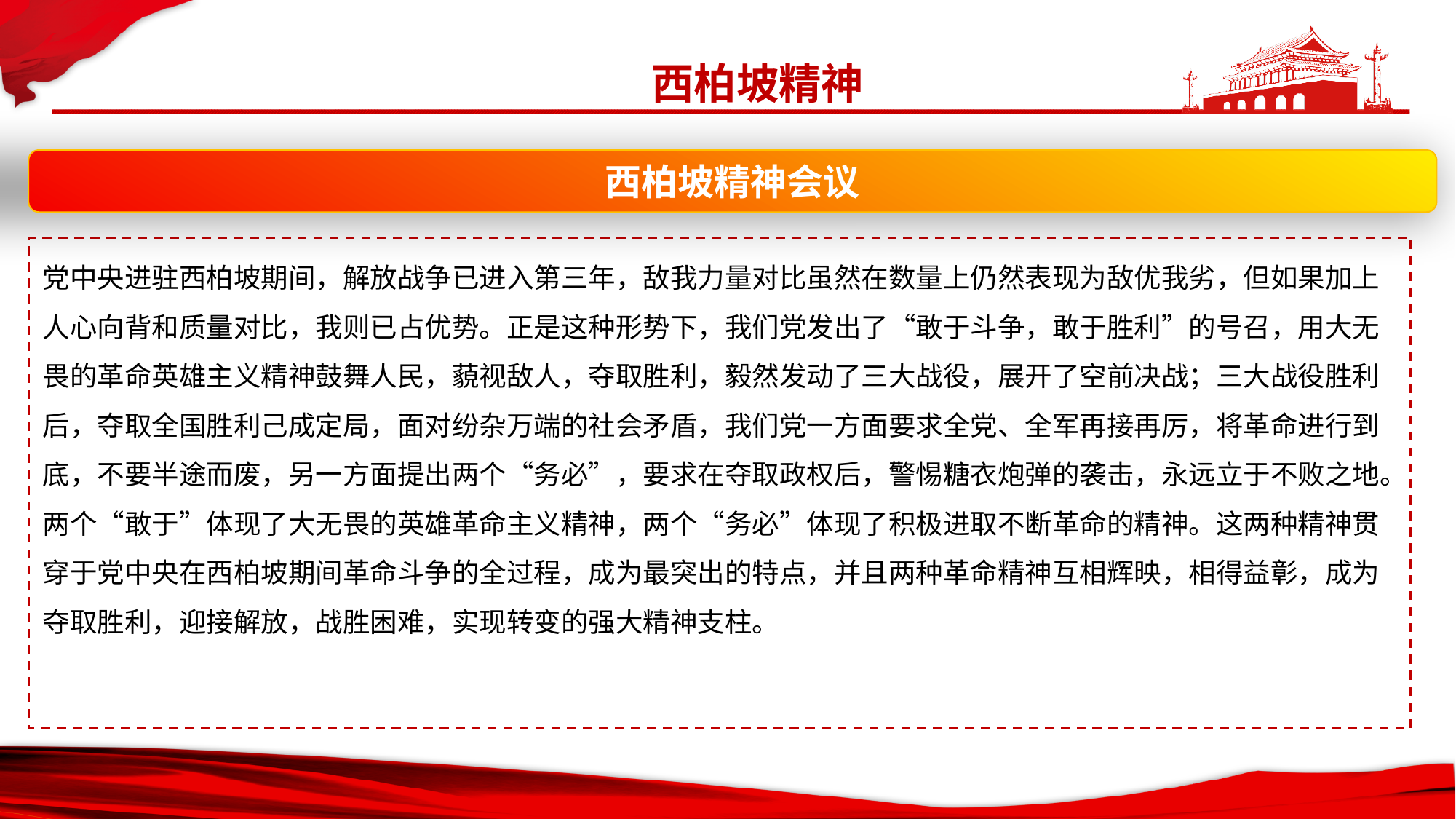

西柏坡精神
西柏坡精神会议

党中央进驻西柏坡期间，解放战争已进入第三年，敌我力量对比虽然在数量上仍然表现为敌优我劣，但如果加上人心向背和质量对比，我则已占优势。正是这种形势下，我们党发出了“敢于斗争，敢于胜利”的号召，用大无畏的革命英雄主义精神鼓舞人民，藐视敌人，夺取胜利，毅然发动了三大战役，展开了空前决战；三大战役胜利后，夺取全国胜利己成定局，面对纷杂万端的社会矛盾，我们党一方面要求全党、全军再接再厉，将革命进行到底，不要半途而废，另一方面提出两个“务必”，要求在夺取政权后，警惕糖衣炮弹的袭击，永远立于不败之地。两个“敢于”体现了大无畏的英雄革命主义精神，两个“务必”体现了积极进取不断革命的精神。这两种精神贯穿于党中央在西柏坡期间革命斗争的全过程，成为最突出的特点，并且两种革命精神互相辉映，相得益彰，成为夺取胜利，迎接解放，战胜困难，实现转变的强大精神支柱。